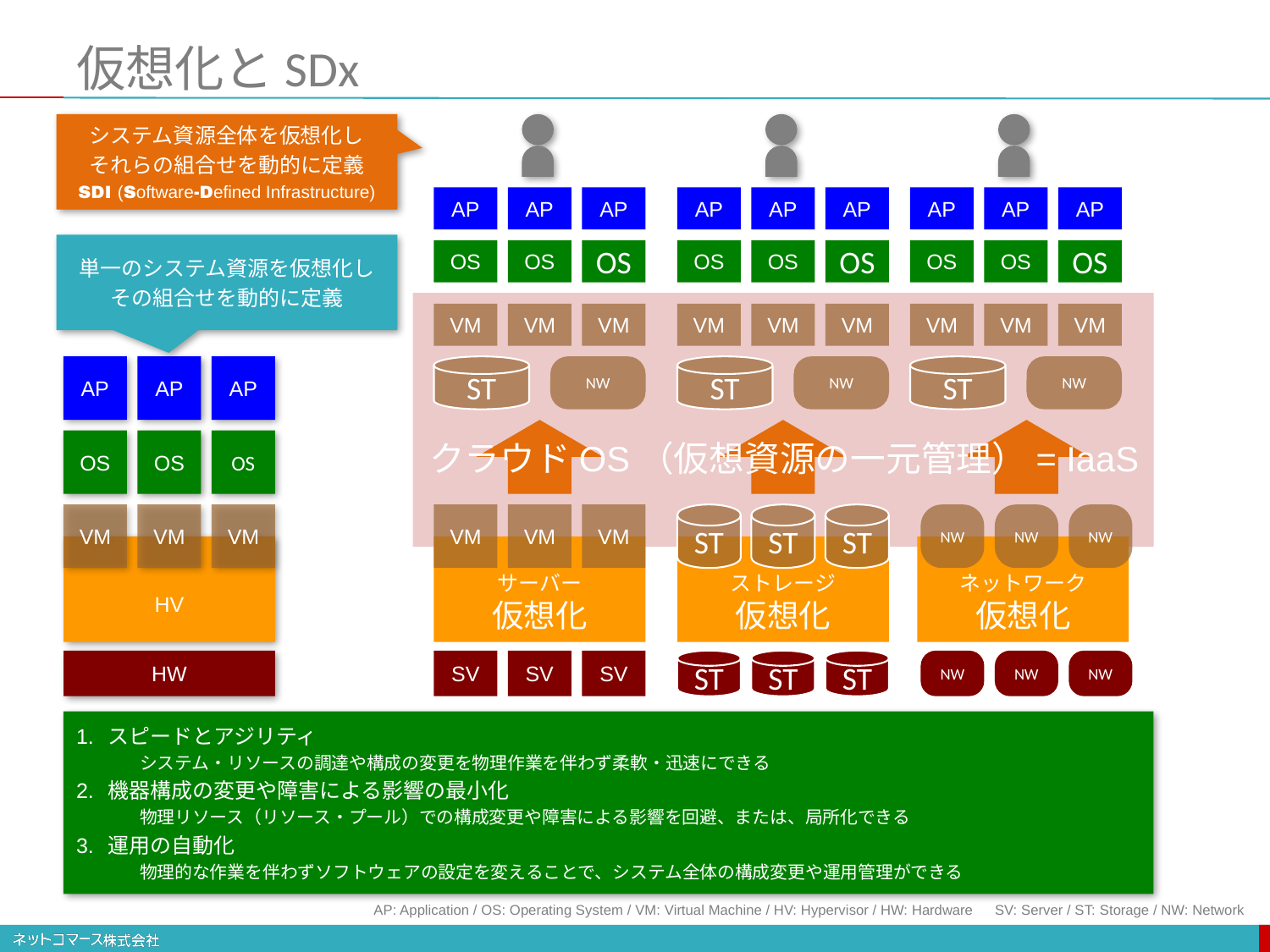

# 仮想化とSDx
システム資源全体を仮想化し
それらの組合せを動的に定義
SDI (Software-Defined Infrastructure)

AP
AP
AP
AP
AP
AP
AP
AP
AP
OS
OS
OS
OS
OS
OS
OS
OS
OS

VM
VM
VM
VM
VM
VM
VM
VM
VM
ST
NW
ST
NW
ST
NW

クラウドOS（仮想資源の一元管理）= IaaS
VM
VM
VM
ST
ST
ST
NW
NW
NW

サーバー
仮想化

ストレージ
仮想化

ネットワーク
仮想化
SV
SV
SV
ST
ST
ST
NW
NW
NW
単一のシステム資源を仮想化し
その組合せを動的に定義
AP
AP
AP
OS
OS
OS
VM
VM
VM

HV
HW
スピードとアジリティ
システム・リソースの調達や構成の変更を物理作業を伴わず柔軟・迅速にできる
機器構成の変更や障害による影響の最小化
物理リソース（リソース・プール）での構成変更や障害による影響を回避、または、局所化できる
運用の自動化
物理的な作業を伴わずソフトウェアの設定を変えることで、システム全体の構成変更や運用管理ができる
AP: Application / OS: Operating System / VM: Virtual Machine / HV: Hypervisor / HW: Hardware　SV: Server / ST: Storage / NW: Network